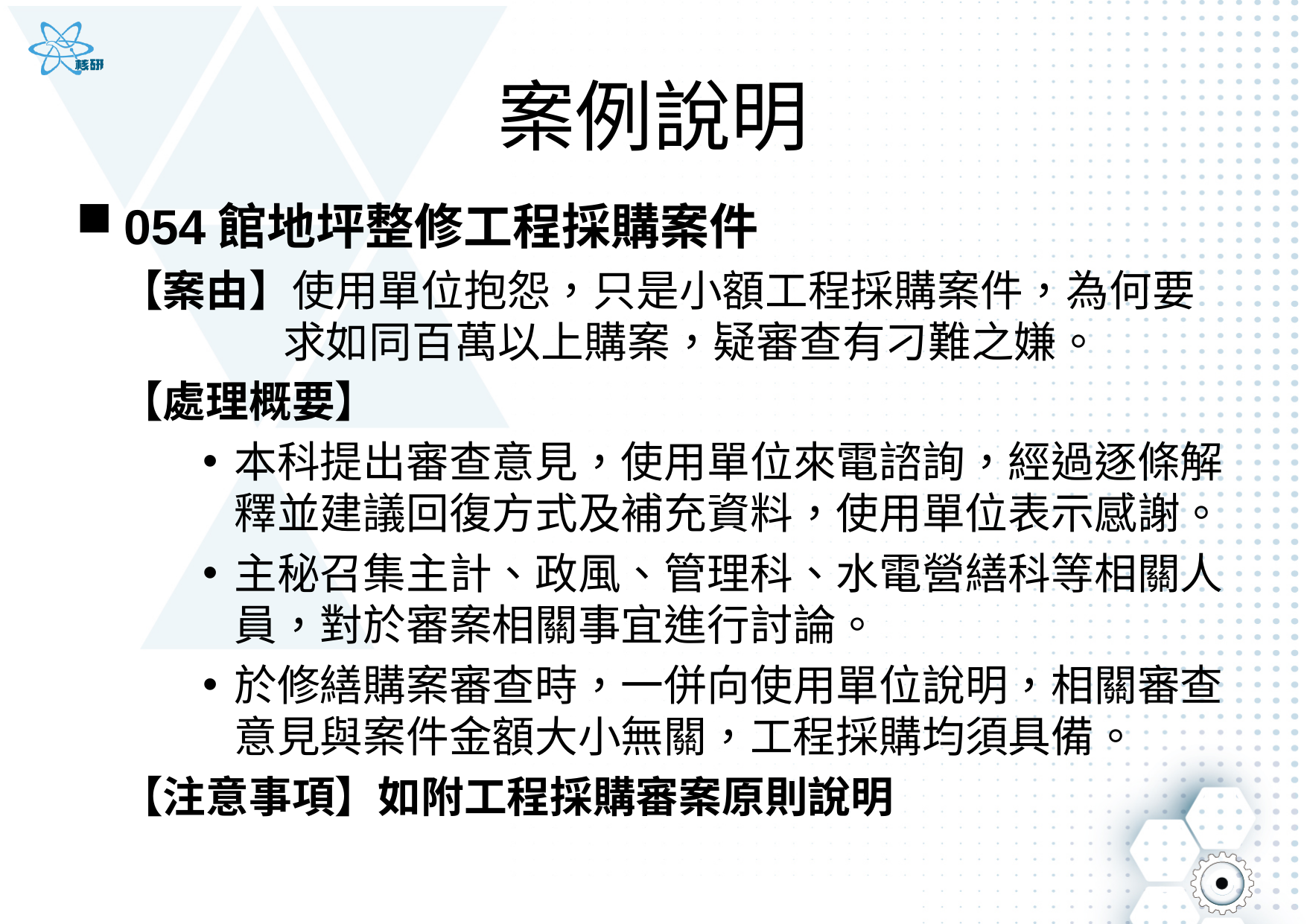

# 案例說明
054館地坪整修工程採購案件
【案由】使用單位抱怨，只是小額工程採購案件，為何要求如同百萬以上購案，疑審查有刁難之嫌。
【處理概要】
本科提出審查意見，使用單位來電諮詢，經過逐條解釋並建議回復方式及補充資料，使用單位表示感謝。
主秘召集主計、政風、管理科、水電營繕科等相關人員，對於審案相關事宜進行討論。
於修繕購案審查時，一併向使用單位說明，相關審查意見與案件金額大小無關，工程採購均須具備。
【注意事項】如附工程採購審案原則說明